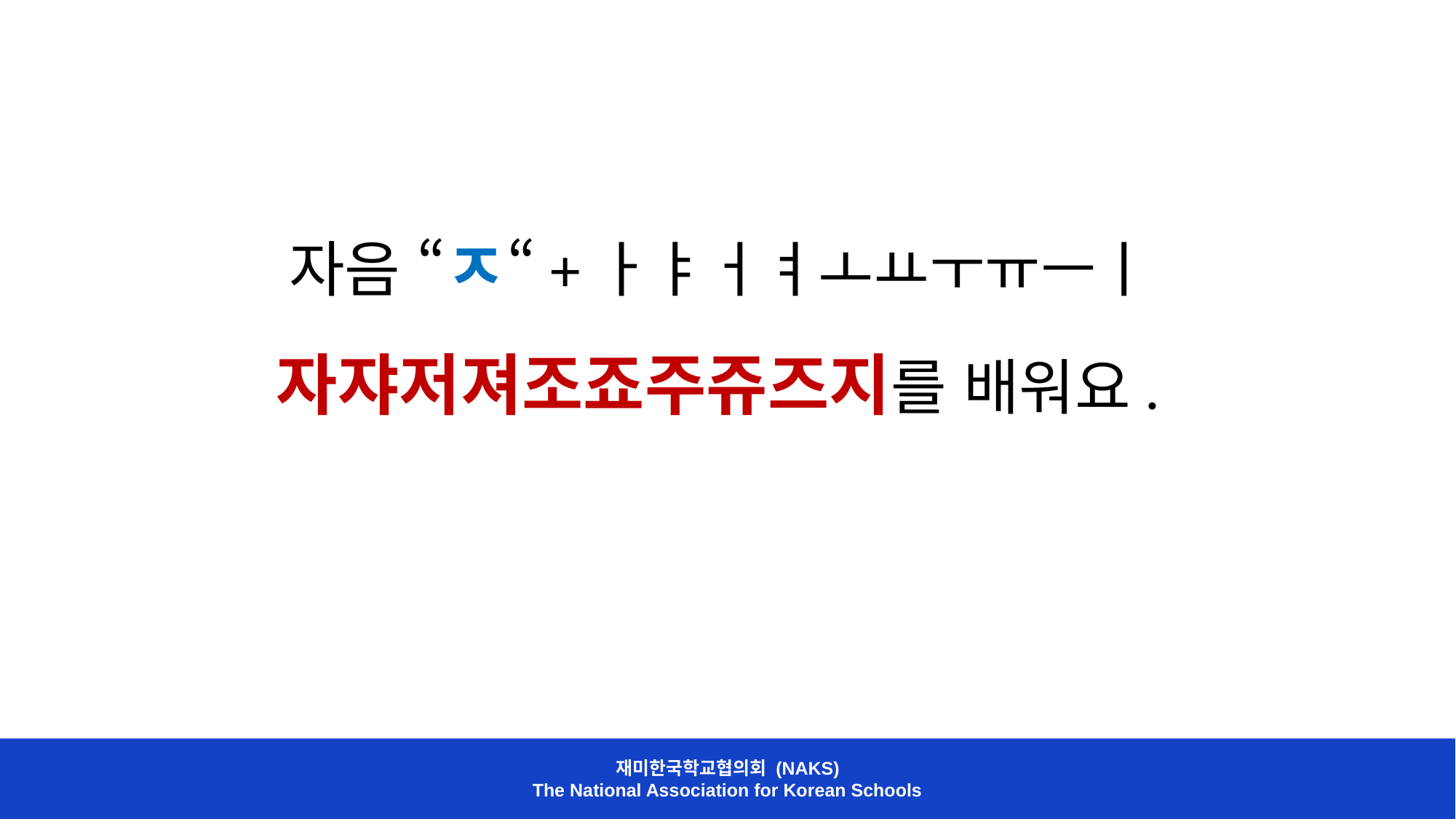

자음 “ㅈ“+ㅏㅑㅓㅕㅗㅛㅜㅠㅡㅣ
자쟈저져조죠주쥬즈지를 배워요.
재미한국학교협의회 (NAKS)
The National Association for Korean Schools